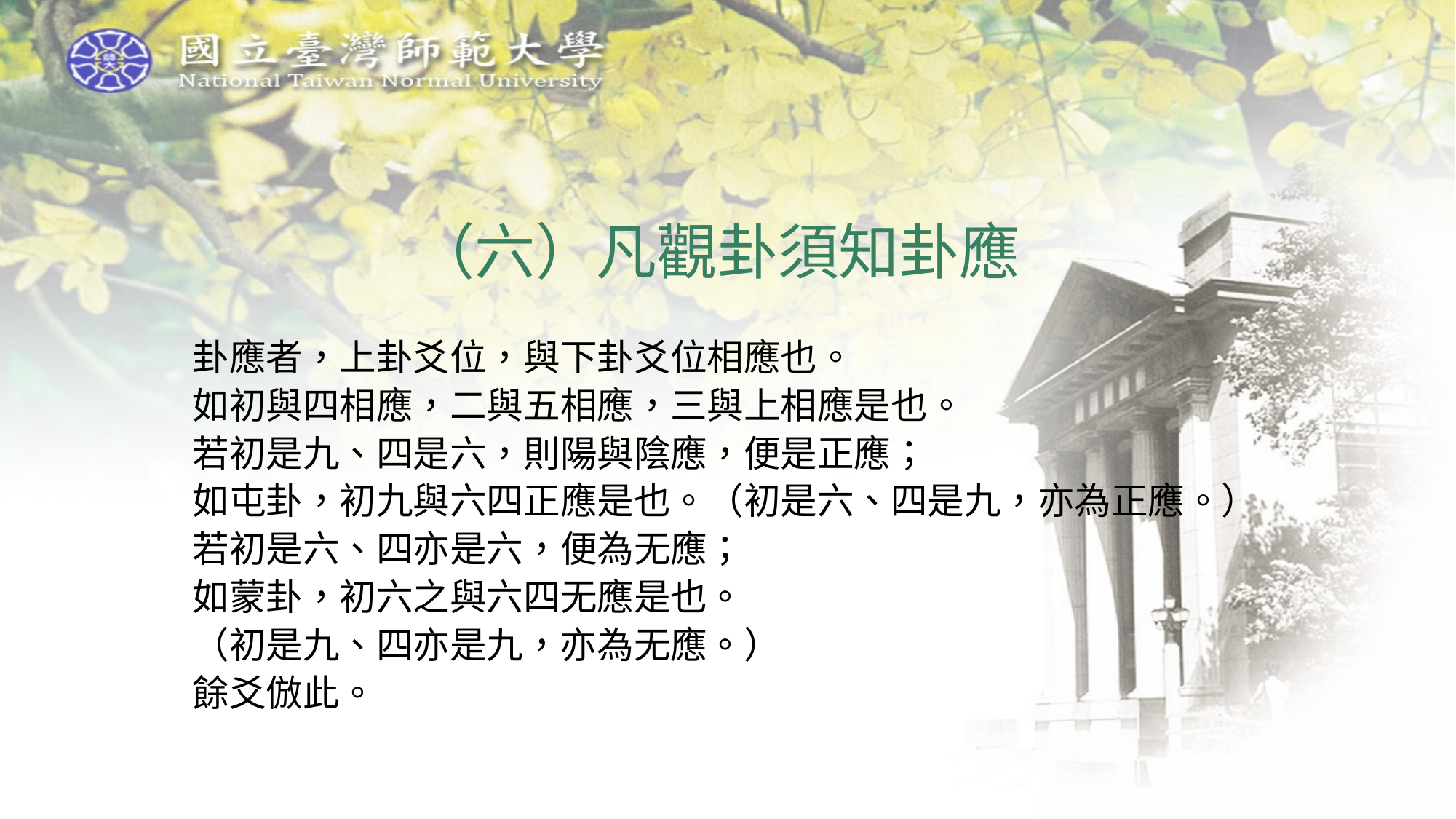

# （六）凡觀卦須知卦應
卦應者，上卦爻位，與下卦爻位相應也。
如初與四相應，二與五相應，三與上相應是也。
若初是九、四是六，則陽與陰應，便是正應；
如屯卦，初九與六四正應是也。（初是六、四是九，亦為正應。）
若初是六、四亦是六，便為无應；
如蒙卦，初六之與六四无應是也。
（初是九、四亦是九，亦為无應。）
餘爻倣此。